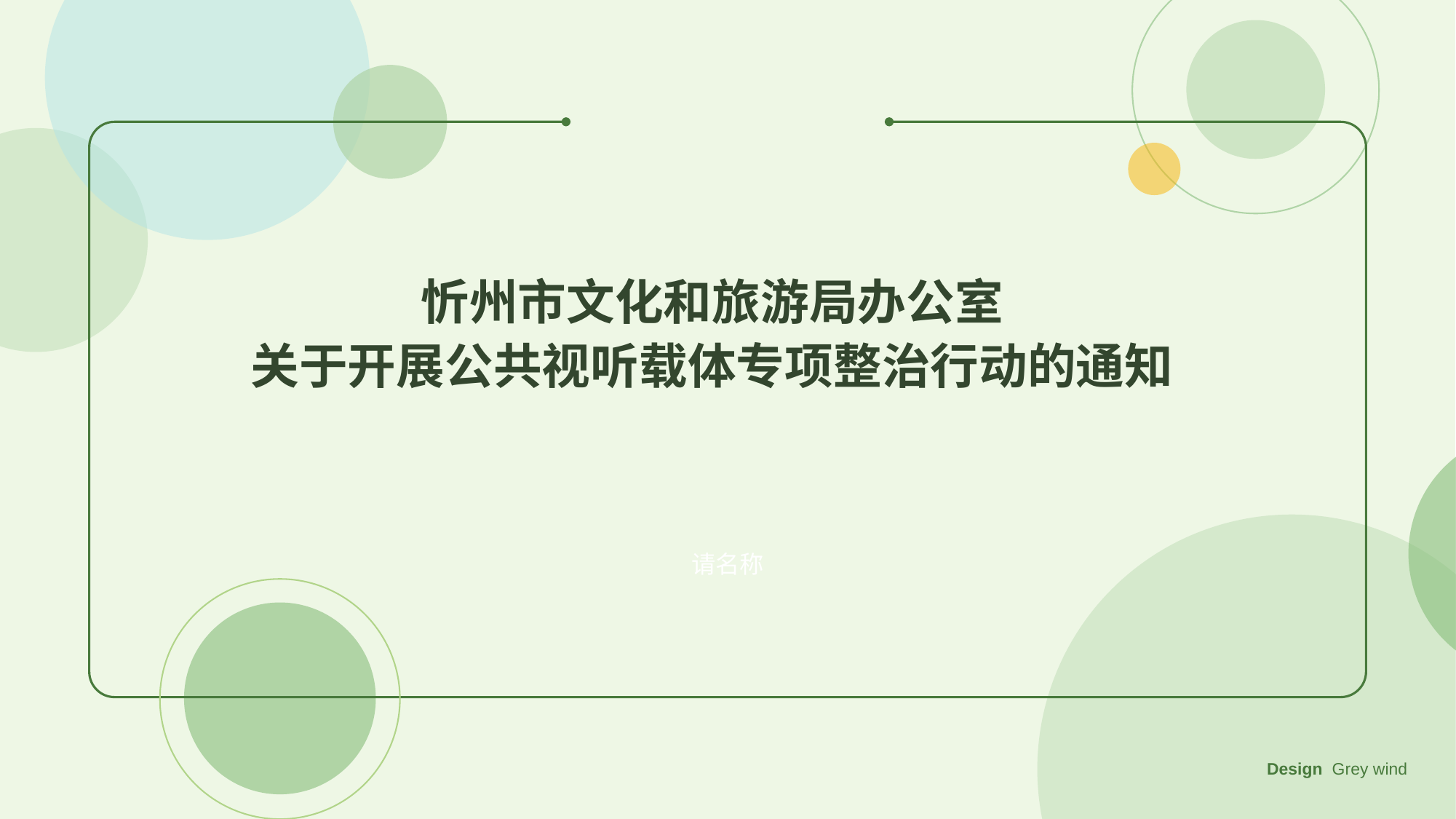

忻州市文化和旅游局办公室
关于开展公共视听载体专项整治行动的通知

请名称
Design  Grey wind